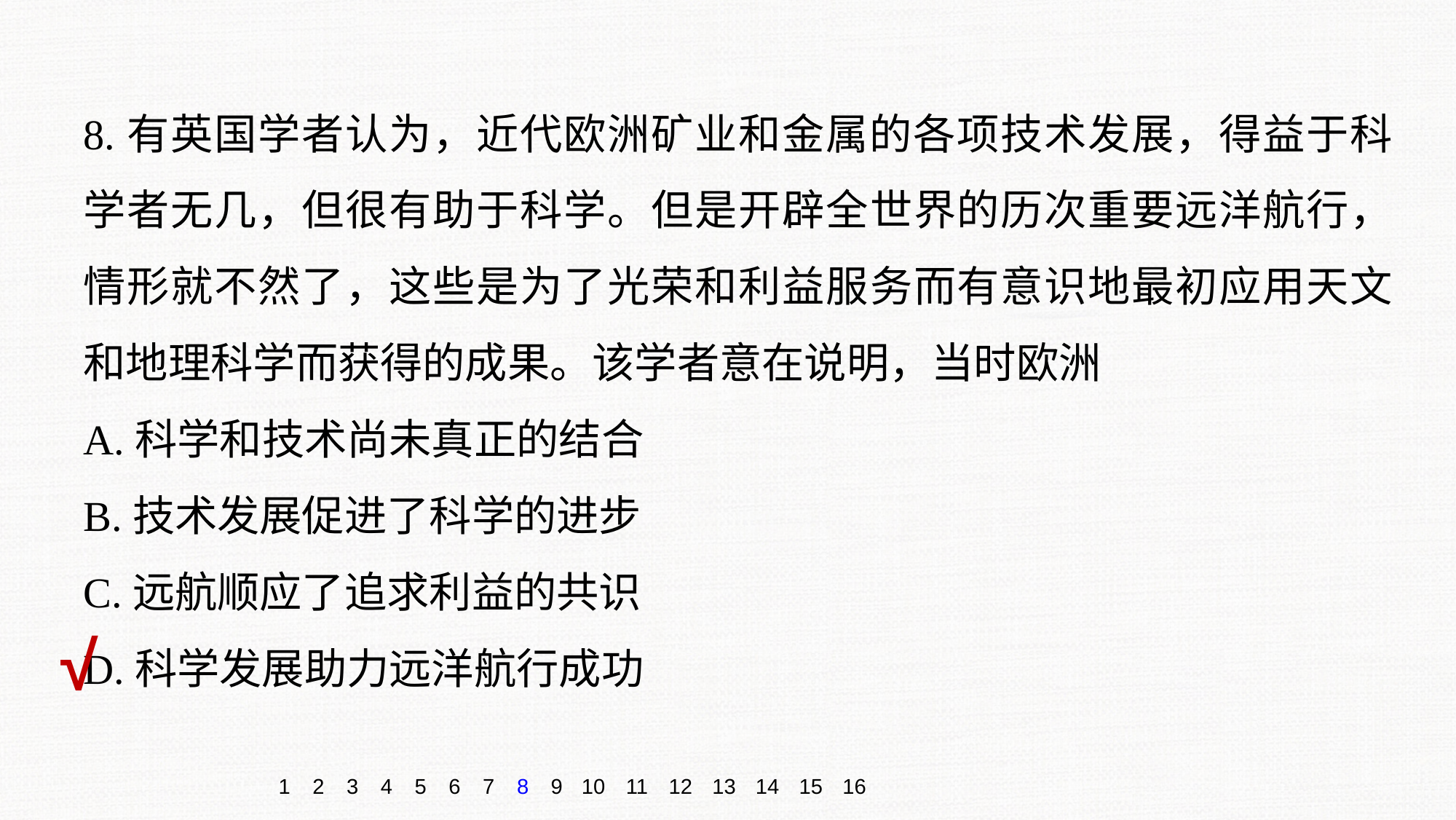

8.有英国学者认为，近代欧洲矿业和金属的各项技术发展，得益于科学者无几，但很有助于科学。但是开辟全世界的历次重要远洋航行，情形就不然了，这些是为了光荣和利益服务而有意识地最初应用天文和地理科学而获得的成果。该学者意在说明，当时欧洲
A.科学和技术尚未真正的结合
B.技术发展促进了科学的进步
C.远航顺应了追求利益的共识
D.科学发展助力远洋航行成功
√
1
2
3
4
5
6
7
8
9
10
11
12
13
14
15
16